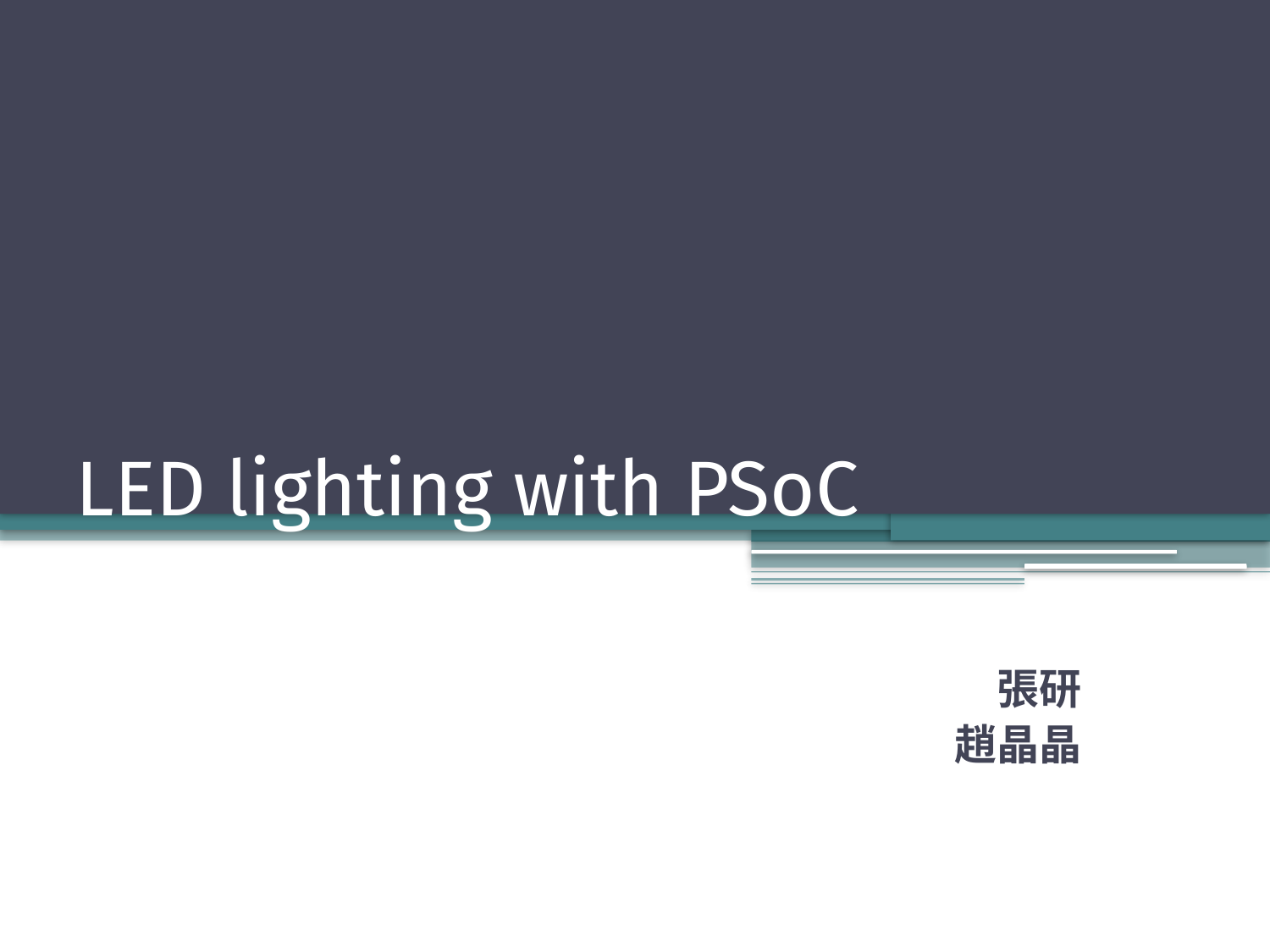

# LED lighting with PSoC
張研
趙晶晶